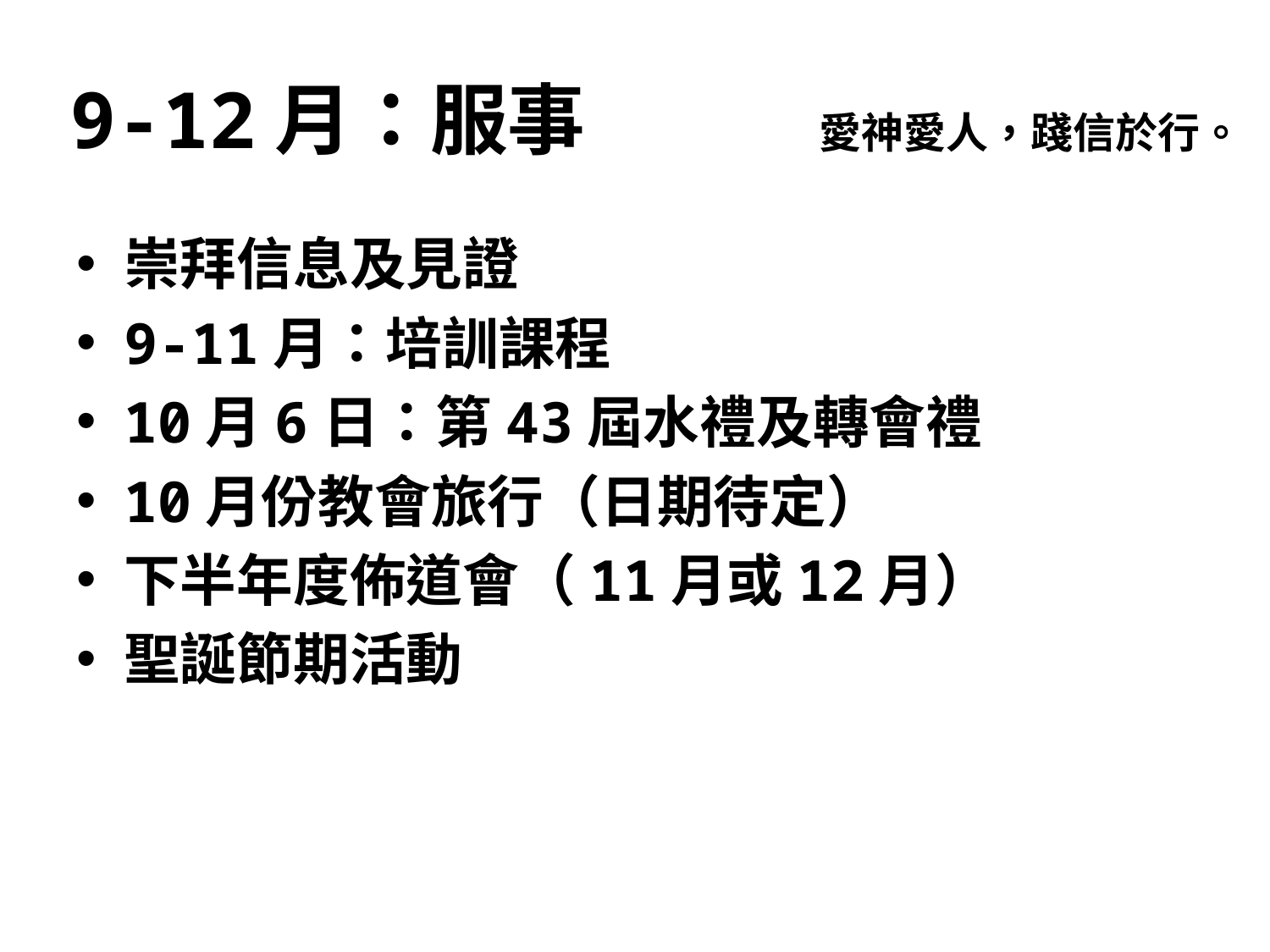

# 9-12月：服事　　　愛神愛人，踐信於行。
崇拜信息及見證
9-11月：培訓課程
10月6日：第43屆水禮及轉會禮
10月份教會旅行（日期待定）
下半年度佈道會（11月或12月）
聖誕節期活動